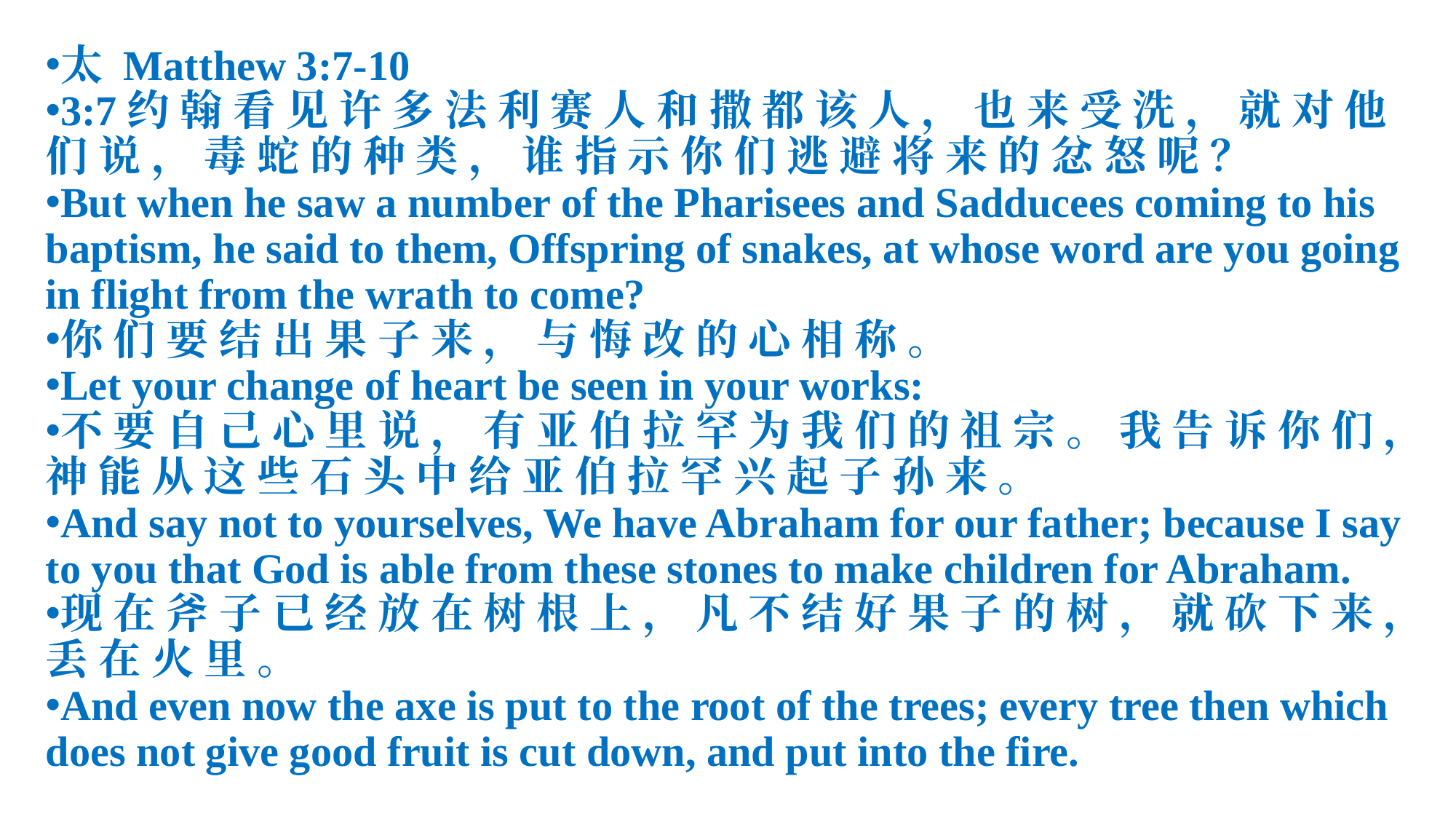

太 Matthew 3:7-10
3:7约 翰 看 见 许 多 法 利 赛 人 和 撒 都 该 人 ， 也 来 受 洗 ， 就 对 他 们 说 ， 毒 蛇 的 种 类 ， 谁 指 示 你 们 逃 避 将 来 的 忿 怒 呢 ？
But when he saw a number of the Pharisees and Sadducees coming to his baptism, he said to them, Offspring of snakes, at whose word are you going in flight from the wrath to come?
你 们 要 结 出 果 子 来 ， 与 悔 改 的 心 相 称 。
Let your change of heart be seen in your works:
不 要 自 己 心 里 说 ， 有 亚 伯 拉 罕 为 我 们 的 祖 宗 。 我 告 诉 你 们 ， 神 能 从 这 些 石 头 中 给 亚 伯 拉 罕 兴 起 子 孙 来 。
And say not to yourselves, We have Abraham for our father; because I say to you that God is able from these stones to make children for Abraham.
现 在 斧 子 已 经 放 在 树 根 上 ， 凡 不 结 好 果 子 的 树 ， 就 砍 下 来 ， 丢 在 火 里 。
And even now the axe is put to the root of the trees; every tree then which does not give good fruit is cut down, and put into the fire.